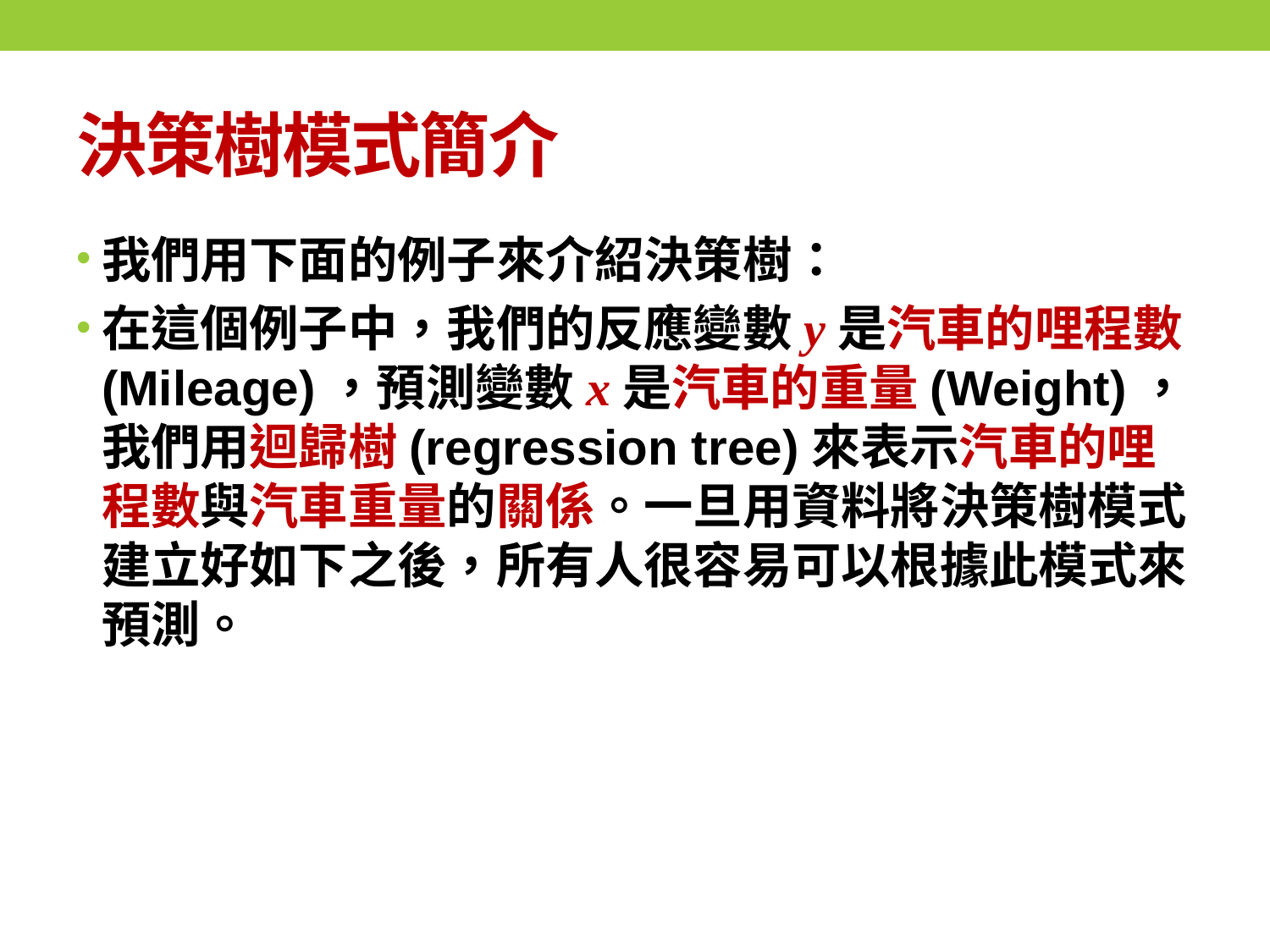

# 決策樹模式簡介
我們用下面的例子來介紹決策樹：
在這個例子中，我們的反應變數y是汽車的哩程數(Mileage)，預測變數x是汽車的重量(Weight)，我們用迴歸樹(regression tree)來表示汽車的哩程數與汽車重量的關係。一旦用資料將決策樹模式建立好如下之後，所有人很容易可以根據此模式來預測。